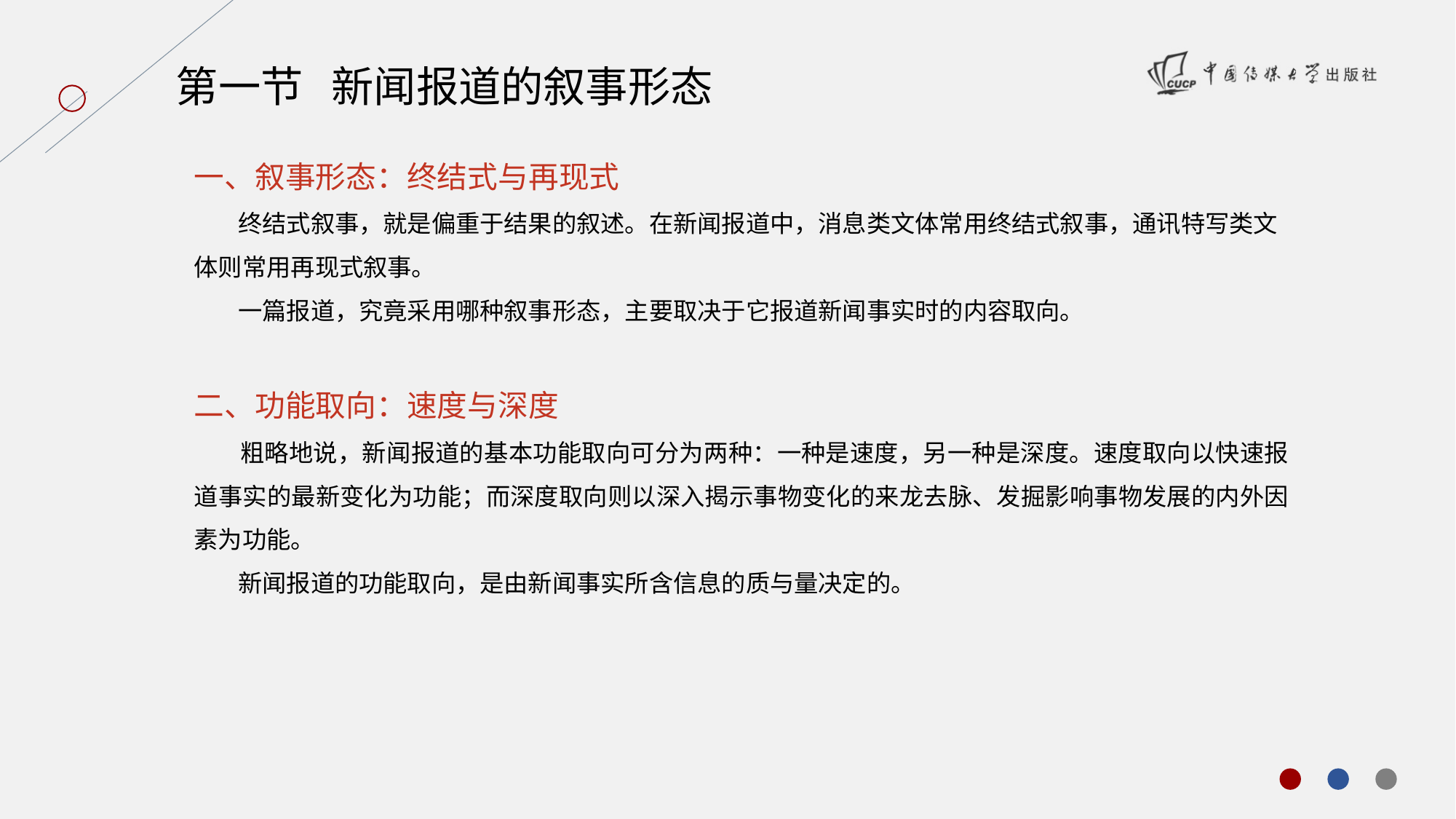

第一节   新闻报道的叙事形态

一、叙事形态：终结式与再现式
       终结式叙事，就是偏重于结果的叙述。在新闻报道中，消息类文体常用终结式叙事，通讯特写类文体则常用再现式叙事。
       一篇报道，究竟采用哪种叙事形态，主要取决于它报道新闻事实时的内容取向。

二、功能取向：速度与深度
       粗略地说，新闻报道的基本功能取向可分为两种：一种是速度，另一种是深度。速度取向以快速报道事实的最新变化为功能；而深度取向则以深入揭示事物变化的来龙去脉、发掘影响事物发展的内外因素为功能。
       新闻报道的功能取向，是由新闻事实所含信息的质与量决定的。